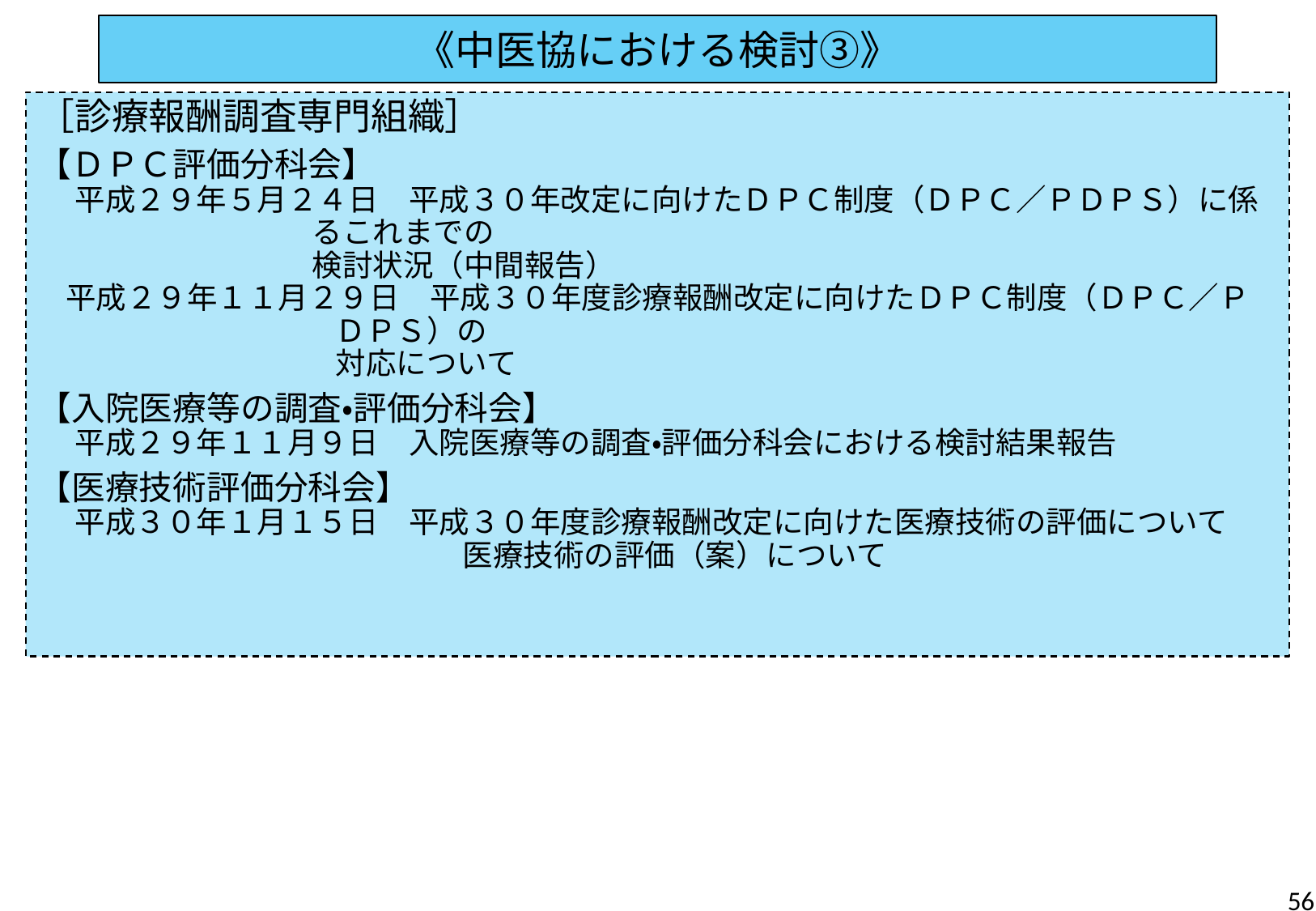

《中医協における検討③》
［診療報酬調査専門組織］
【ＤＰＣ評価分科会】
　 平成２９年５月２４日　平成３０年改定に向けたＤＰＣ制度（ＤＰＣ／ＰＤＰＳ）に係るこれまでの
検討状況（中間報告）
   平成２９年１１月２９日　平成３０年度診療報酬改定に向けたＤＰＣ制度（ＤＰＣ／ＰＤＰＳ）の
対応について
【入院医療等の調査・評価分科会】
　 平成２９年１１月９日　入院医療等の調査・評価分科会における検討結果報告
【医療技術評価分科会】
　 平成３０年１月１５日　平成３０年度診療報酬改定に向けた医療技術の評価について
　　　　　　　　　　　　　医療技術の評価（案）について

56